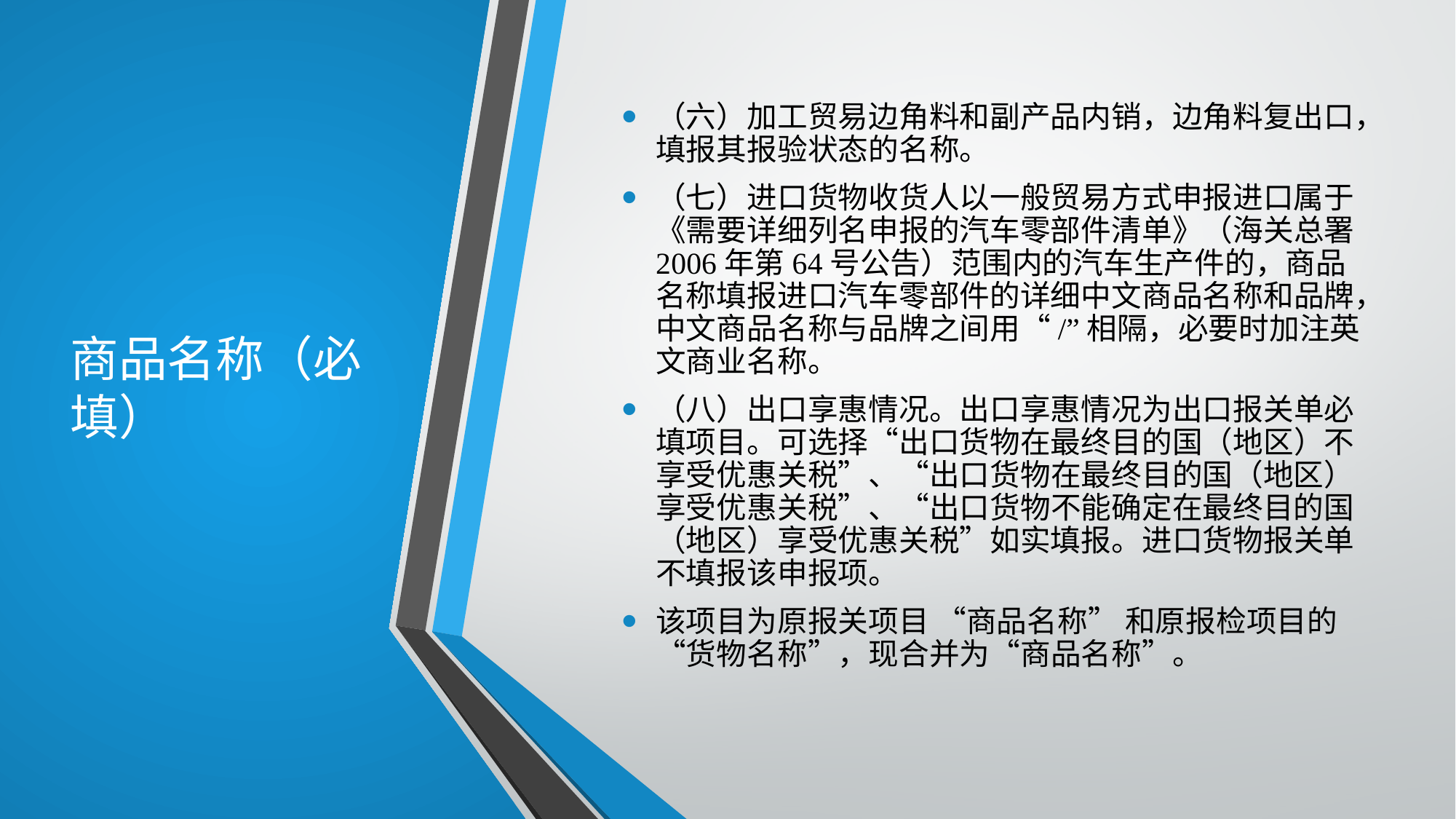

# 商品名称（必填）
（六）加工贸易边角料和副产品内销，边角料复出口，填报其报验状态的名称。
（七）进口货物收货人以一般贸易方式申报进口属于《需要详细列名申报的汽车零部件清单》（海关总署2006年第64号公告）范围内的汽车生产件的，商品名称填报进口汽车零部件的详细中文商品名称和品牌，中文商品名称与品牌之间用“/”相隔，必要时加注英文商业名称。
（八）出口享惠情况。出口享惠情况为出口报关单必填项目。可选择“出口货物在最终目的国（地区）不享受优惠关税”、“出口货物在最终目的国（地区）享受优惠关税”、“出口货物不能确定在最终目的国（地区）享受优惠关税”如实填报。进口货物报关单不填报该申报项。
该项目为原报关项目 “商品名称” 和原报检项目的“货物名称”，现合并为“商品名称”。